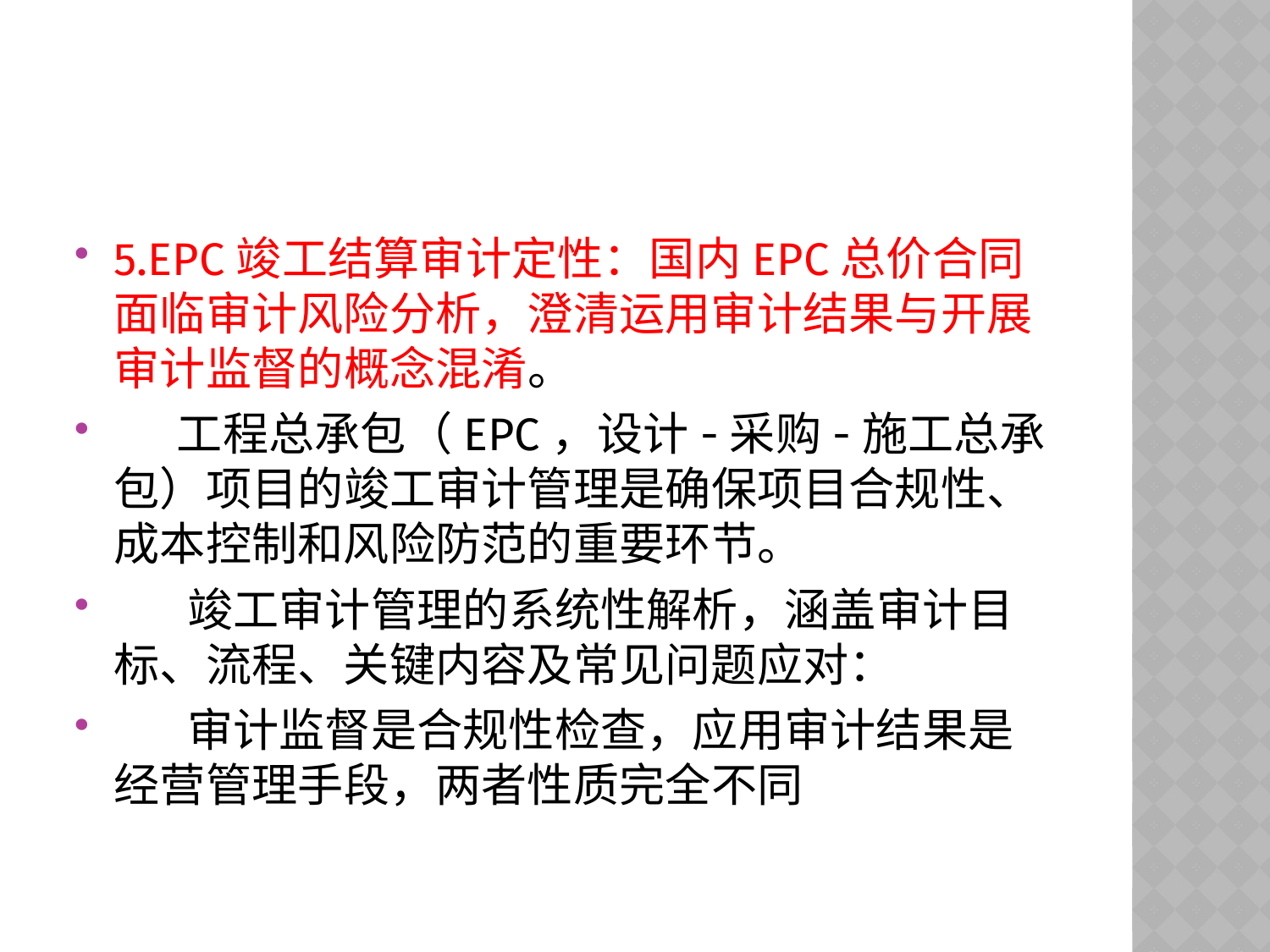

#
5.EPC竣工结算审计定性：国内EPC总价合同面临审计风险分析，澄清运用审计结果与开展审计监督的概念混淆。
     工程总承包（EPC，设计-采购-施工总承包）项目的竣工审计管理是确保项目合规性、成本控制和风险防范的重要环节。
      竣工审计管理的系统性解析，涵盖审计目标、流程、关键内容及常见问题应对：
      审计监督是合规性检查，应用审计结果是经营管理手段，两者性质完全不同